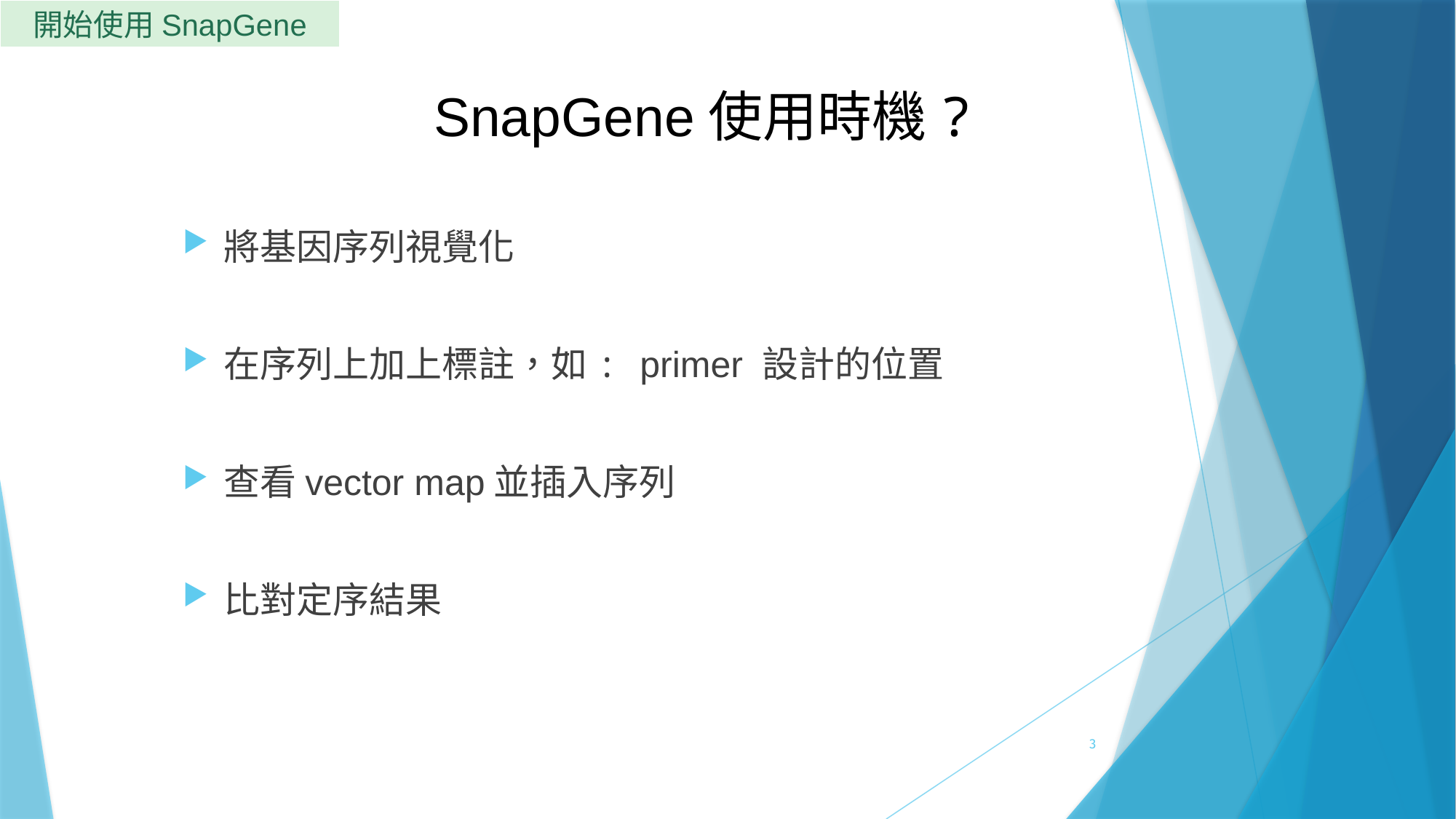

開始使用SnapGene
# SnapGene使用時機?
將基因序列視覺化

在序列上加上標註，如: primer 設計的位置

查看vector map並插入序列

比對定序結果
3